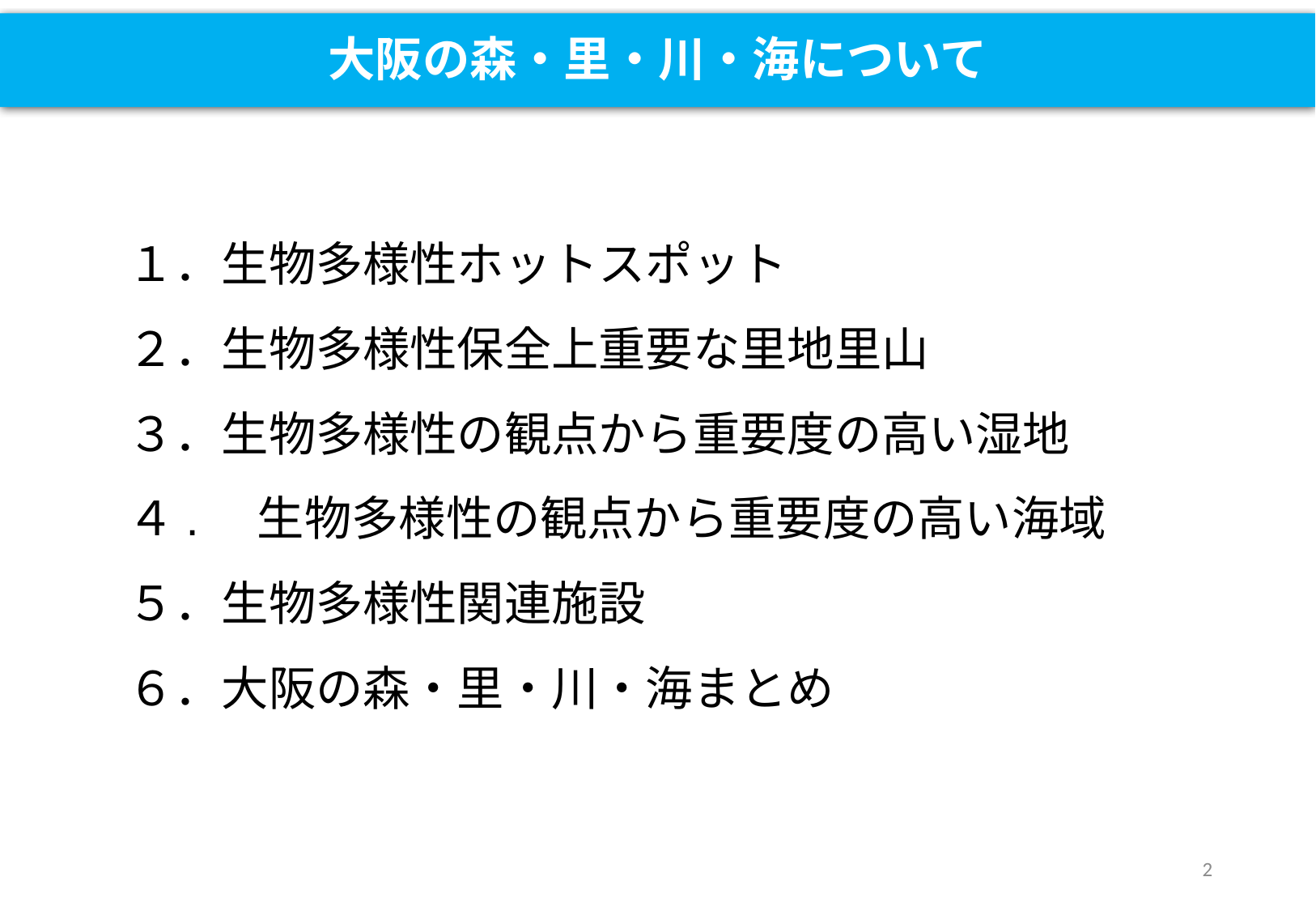

大阪の森・里・川・海について
１．生物多様性ホットスポット
２．生物多様性保全上重要な里地里山
３．生物多様性の観点から重要度の高い湿地
４.　生物多様性の観点から重要度の高い海域
５．生物多様性関連施設
６．大阪の森・里・川・海まとめ
2